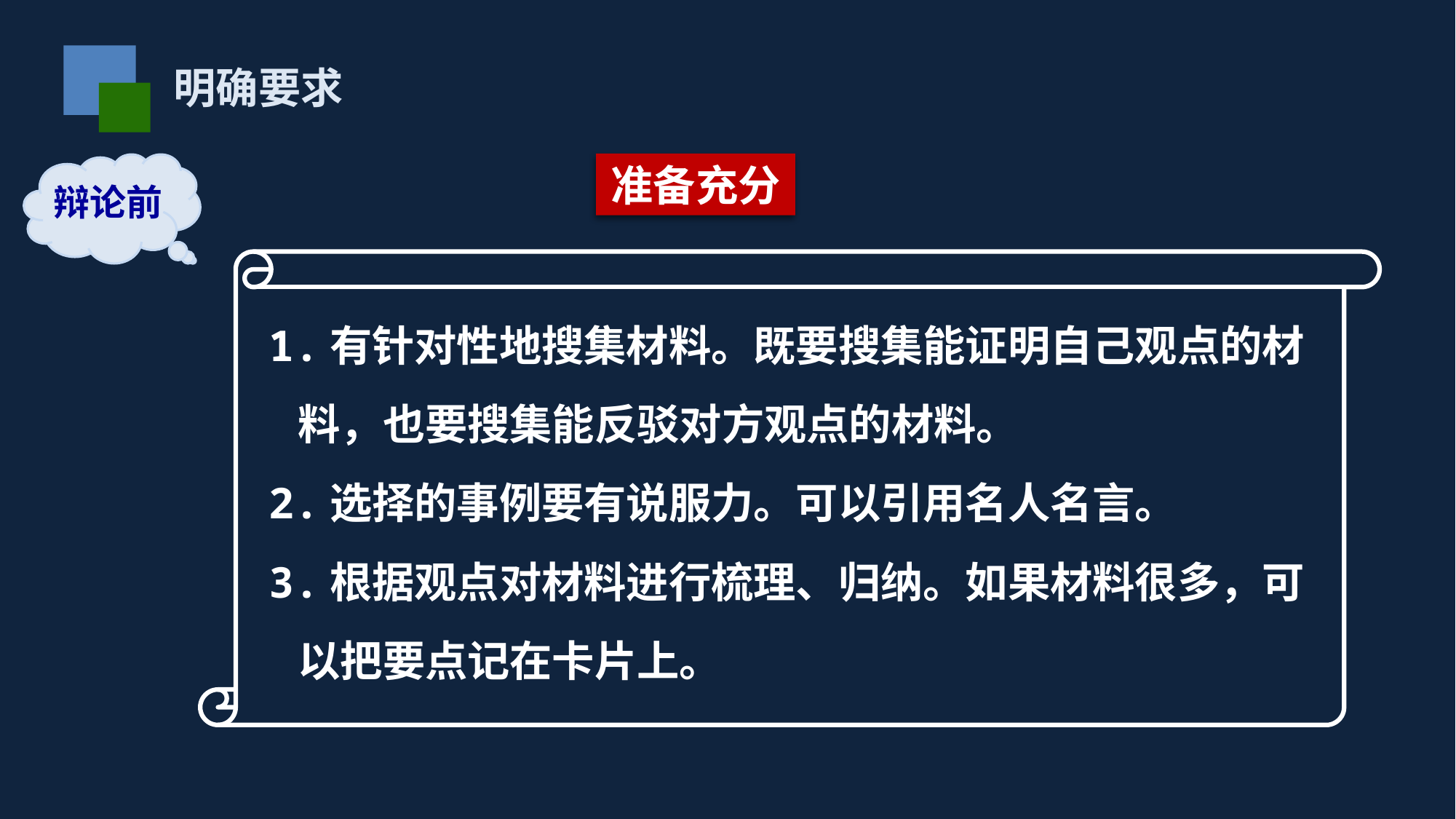

明确要求
准备充分

辩论前

1.有针对性地搜集材料。既要搜集能证明自己观点的材
  料，也要搜集能反驳对方观点的材料。
2.选择的事例要有说服力。可以引用名人名言。
3.根据观点对材料进行梳理、归纳。如果材料很多，可
  以把要点记在卡片上。